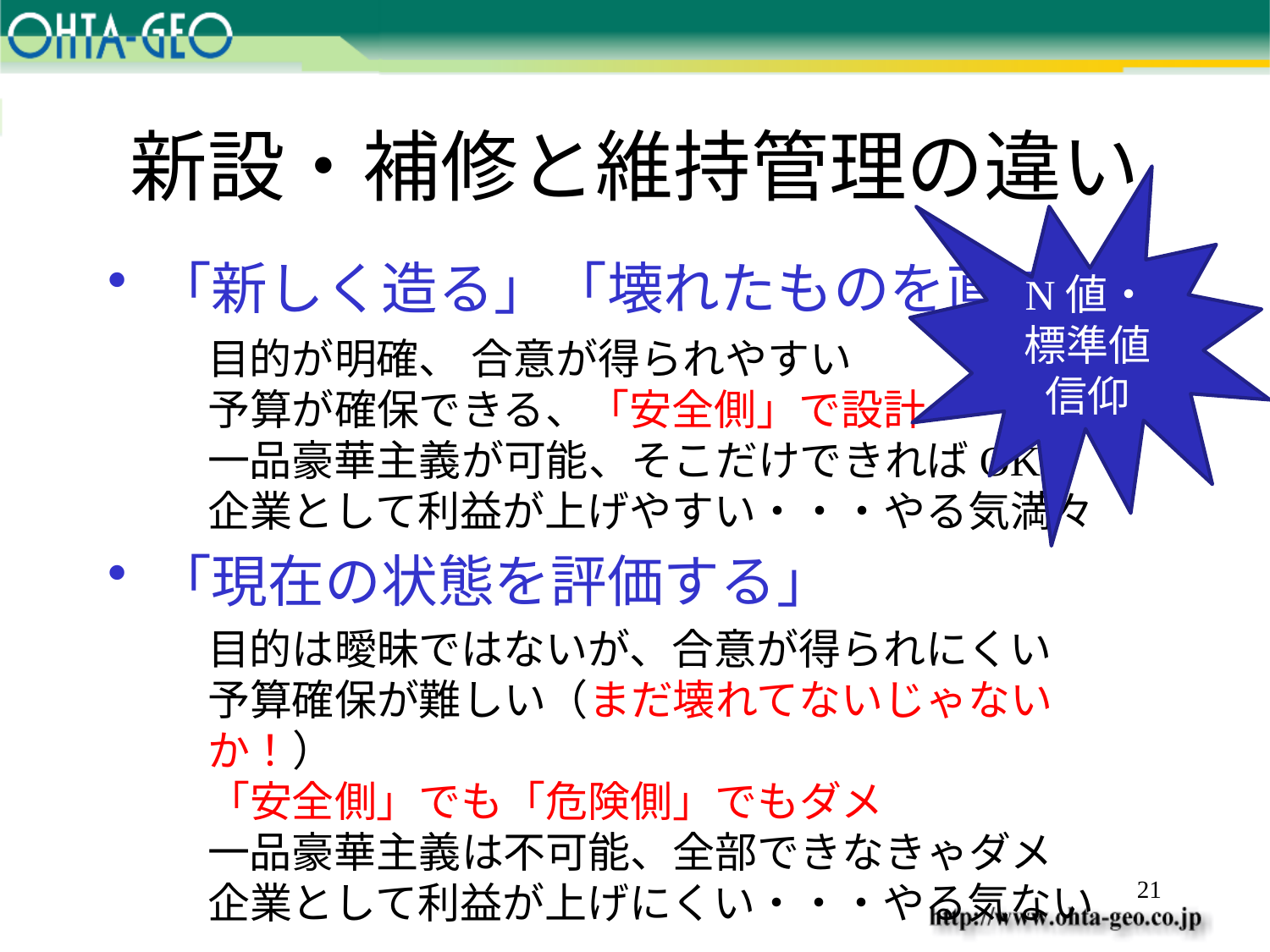

# 新設・補修と維持管理の違い
N値・
標準値
信仰
「新しく造る」「壊れたものを直す」

「現在の状態を評価する」
目的が明確、 合意が得られやすい
予算が確保できる、「安全側」で設計
一品豪華主義が可能、そこだけできればOK
企業として利益が上げやすい・・・やる気満々
目的は曖昧ではないが、合意が得られにくい
予算確保が難しい（まだ壊れてないじゃないか！）
「安全側」でも「危険側」でもダメ
一品豪華主義は不可能、全部できなきゃダメ
企業として利益が上げにくい・・・やる気ない
21